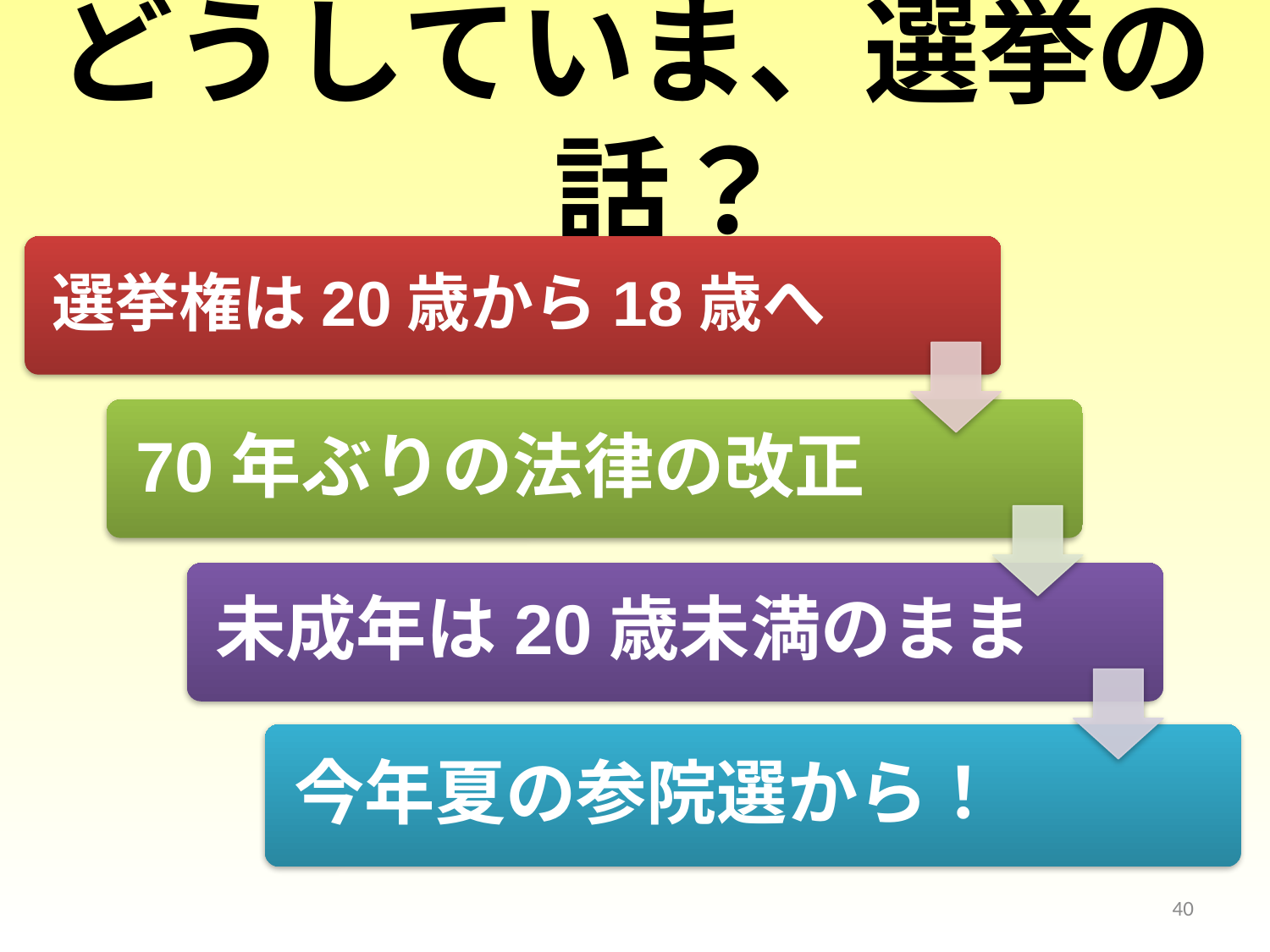

# どうしていま、選挙の話？
選挙権は20歳から18歳へ
70年ぶりの法律の改正
未成年は20歳未満のまま
今年夏の参院選から！

40